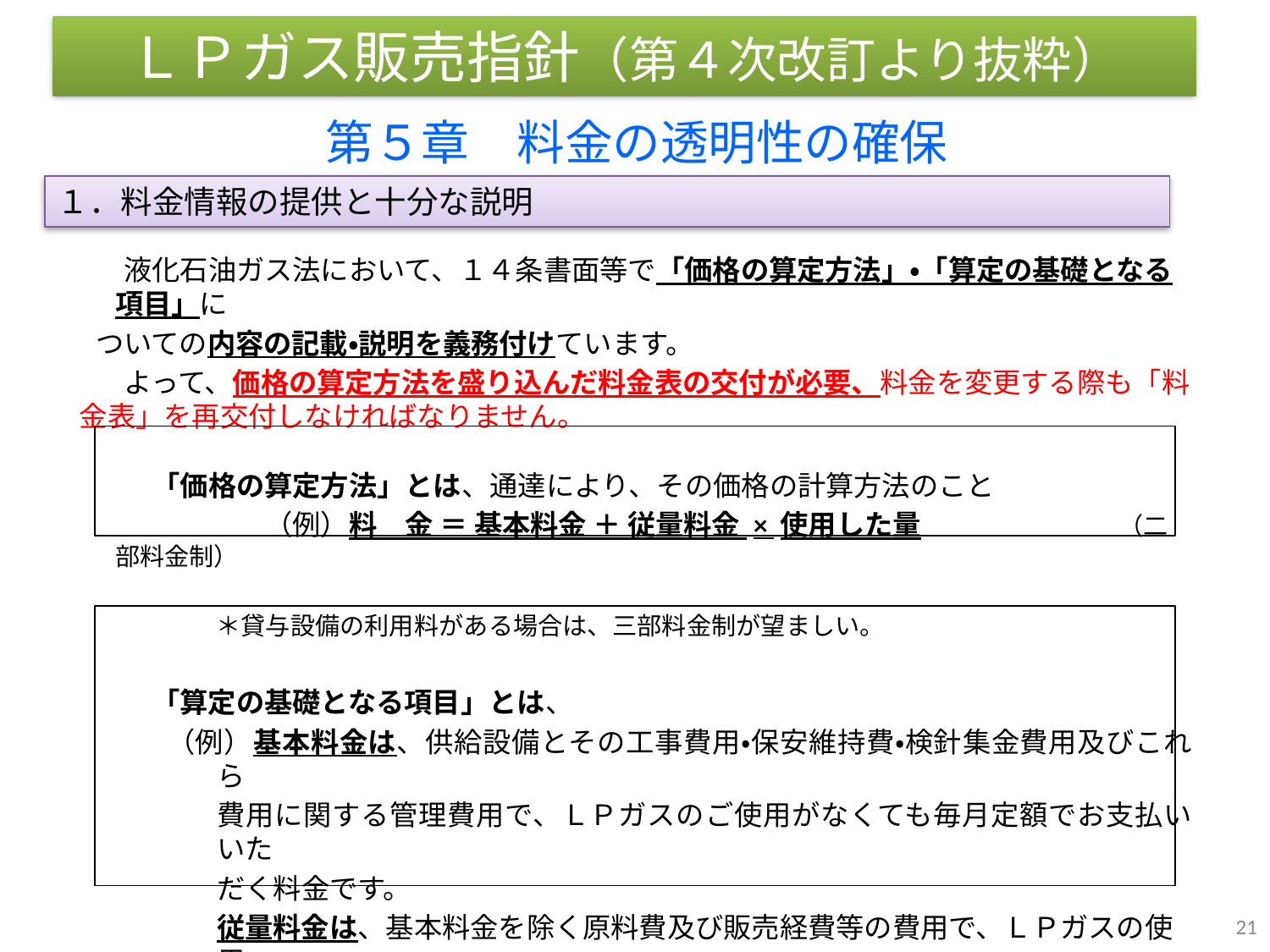

ＬＰガス販売指針（第４次改訂より抜粋）
# 第５章　料金の透明性の確保
１．料金情報の提供と十分な説明
　　液化石油ガス法において、１４条書面等で「価格の算定方法」・「算定の基礎となる項目」に
　ついての内容の記載・説明を義務付けています。
　　よって、価格の算定方法を盛り込んだ料金表の交付が必要、料金を変更する際も「料金表」を再交付しなければなりません。

　　　「価格の算定方法」とは、通達により、その価格の計算方法のこと
　　　　　　　（例）料　金 ＝ 基本料金 ＋ 従量料金 × 使用した量　　　　　　　（二部料金制）

　　　　　　＊貸与設備の利用料がある場合は、三部料金制が望ましい。

　　　「算定の基礎となる項目」とは、
（例）基本料金は、供給設備とその工事費用・保安維持費・検針集金費用及びこれら
費用に関する管理費用で、ＬＰガスのご使用がなくても毎月定額でお支払いいた
だく料金です。
従量料金は、基本料金を除く原料費及び販売経費等の費用で、ＬＰガスの使用
量に応じてお支払いいただく料金です。

21